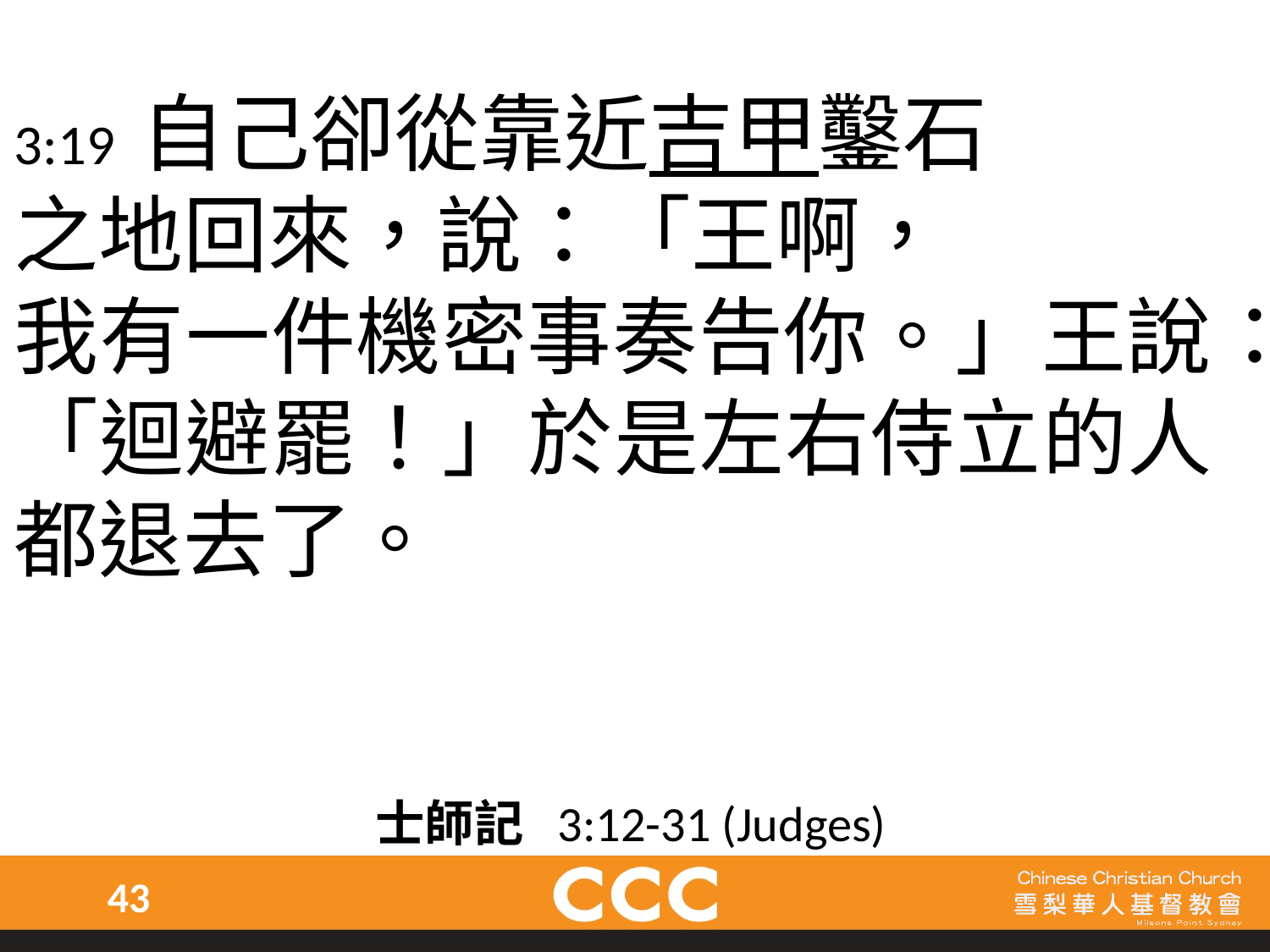

3:19 自己卻從靠近吉甲鑿石
之地回來，說：「王啊，
我有一件機密事奏告你。」王說：「迴避罷！」於是左右侍立的人都退去了。
士師記  3:12-31 (Judges)
43